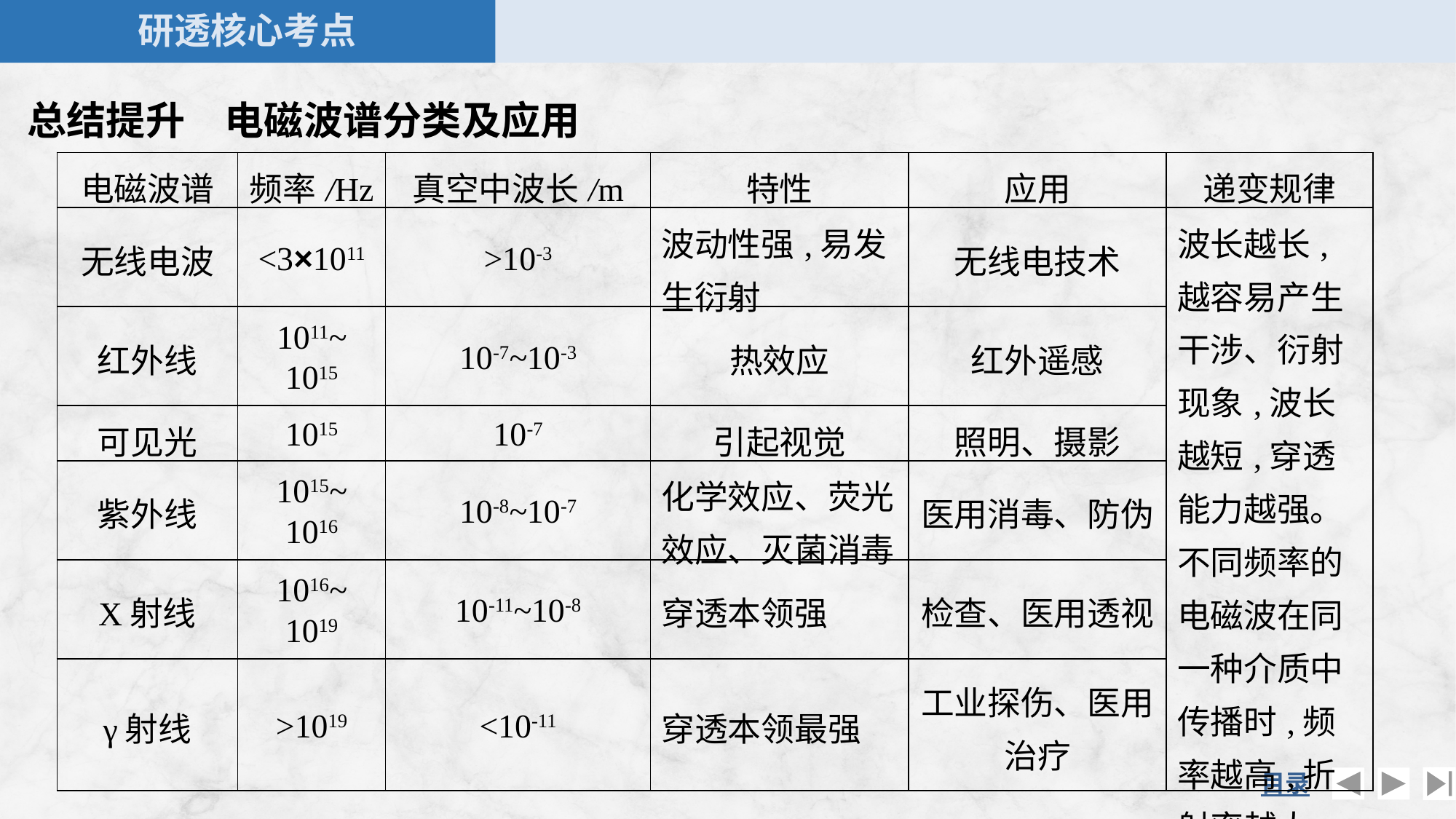

总结提升　电磁波谱分类及应用
| 电磁波谱 | 频率/Hz | 真空中波长/m | 特性 | 应用 | 递变规律 |
| --- | --- | --- | --- | --- | --- |
| 无线电波 | <3×1011 | >10-3 | 波动性强,易发生衍射 | 无线电技术 | 波长越长,越容易产生干涉、衍射现象,波长越短,穿透能力越强。不同频率的电磁波在同一种介质中传播时,频率越高,折射率越大,速度越小 |
| 红外线 | 1011~ 1015 | 10-7~10-3 | 热效应 | 红外遥感 |  |
| 可见光 | 1015 | 10-7 | 引起视觉 | 照明、摄影 |  |
| 紫外线 | 1015~ 1016 | 10-8~10-7 | 化学效应、荧光效应、灭菌消毒 | 医用消毒、防伪 |  |
| X射线 | 1016~ 1019 | 10-11~10-8 | 穿透本领强 | 检查、医用透视 |  |
| γ射线 | >1019 | <10-11 | 穿透本领最强 | 工业探伤、医用治疗 |  |